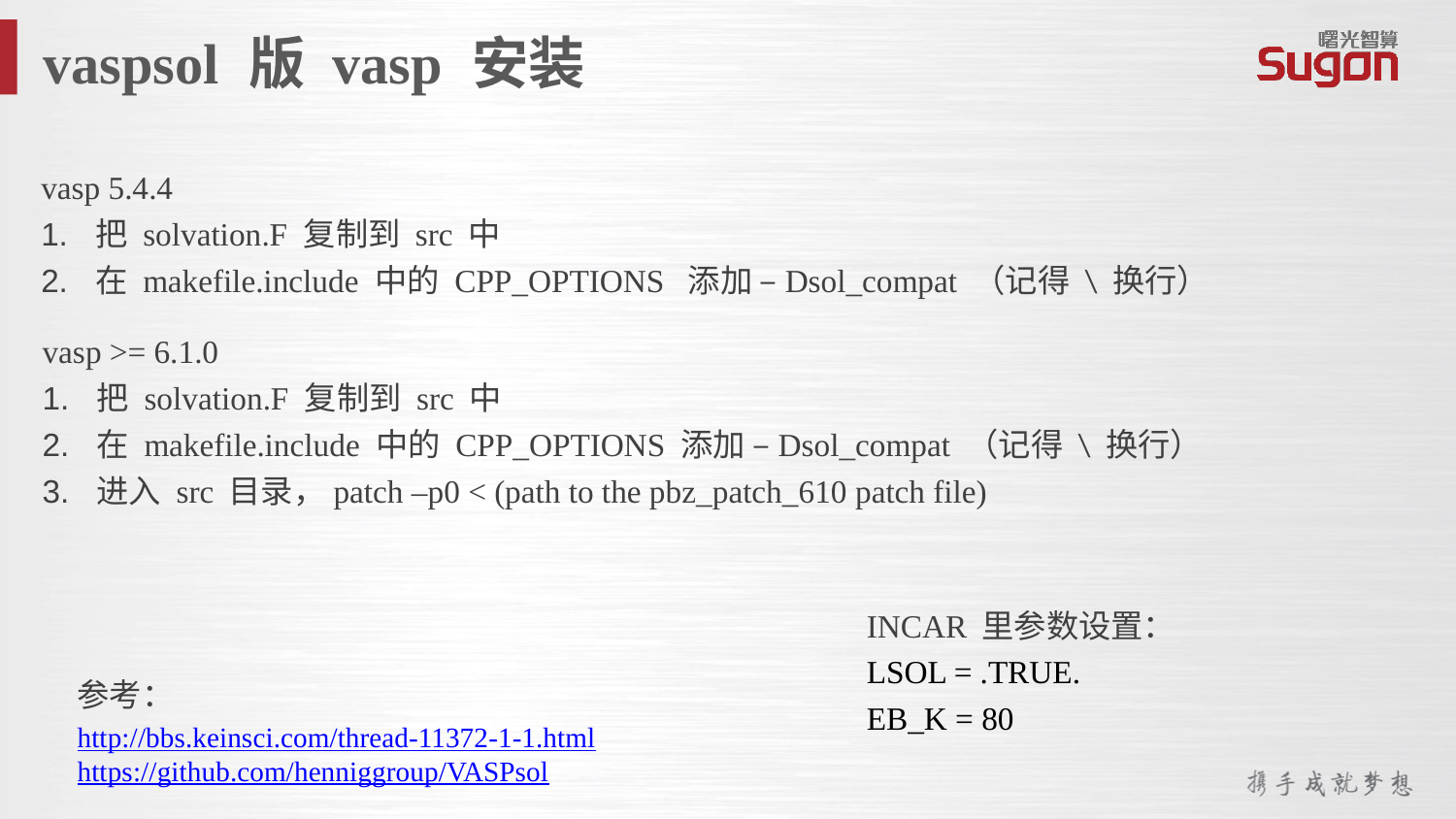

vaspsol 版 vasp 安装
vasp 5.4.4
把 solvation.F 复制到 src 中
在 makefile.include 中的 CPP_OPTIONS  添加 –Dsol_compat （记得 \ 换行）
vasp >= 6.1.0
把 solvation.F 复制到 src 中
在 makefile.include 中的 CPP_OPTIONS 添加 –Dsol_compat （记得 \ 换行）
进入 src 目录，patch –p0 < (path to the pbz_patch_610 patch file)
INCAR 里参数设置：
LSOL = .TRUE.
EB_K = 80
参考：
http://bbs.keinsci.com/thread-11372-1-1.html
https://github.com/henniggroup/VASPsol